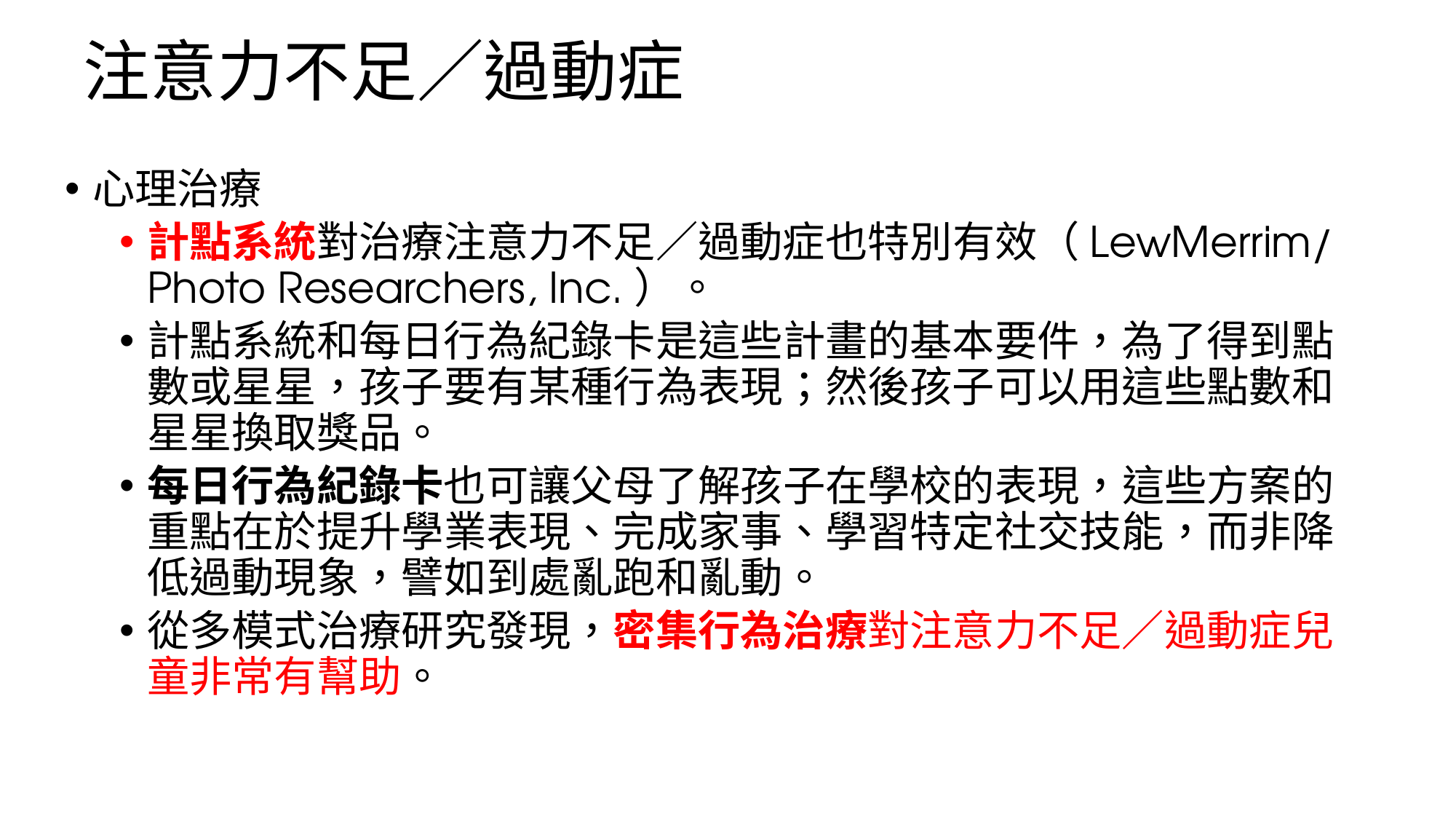

# 注意力不足／過動症
心理治療
計點系統對治療注意力不足／過動症也特別有效（LewMerrim/Photo Researchers, Inc.）。
計點系統和每日行為紀錄卡是這些計畫的基本要件，為了得到點數或星星，孩子要有某種行為表現；然後孩子可以用這些點數和星星換取獎品。
每日行為紀錄卡也可讓父母了解孩子在學校的表現，這些方案的重點在於提升學業表現、完成家事、學習特定社交技能，而非降低過動現象，譬如到處亂跑和亂動。
從多模式治療研究發現，密集行為治療對注意力不足／過動症兒童非常有幫助。